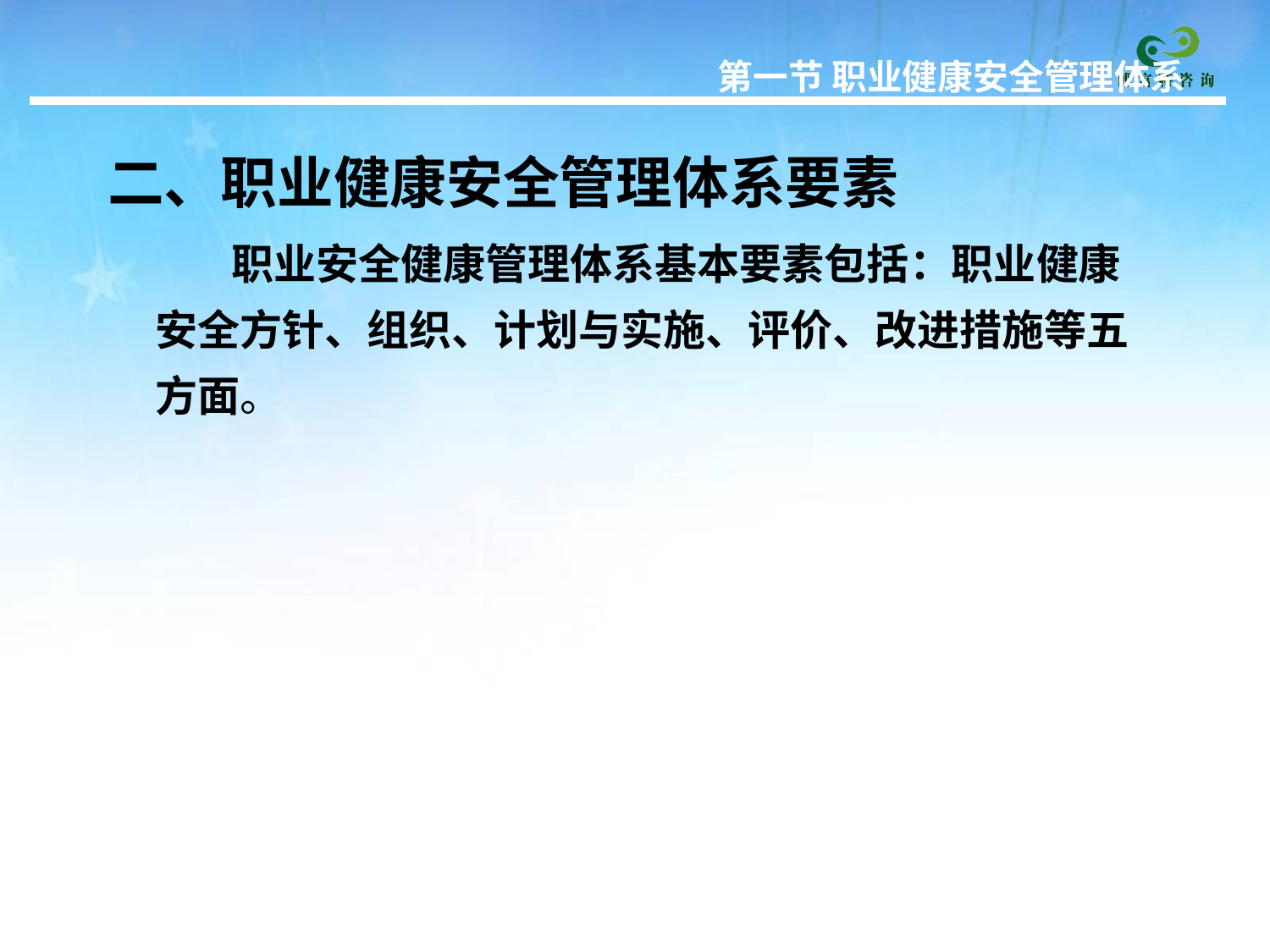

第一节 职业健康安全管理体系
# 二、职业健康安全管理体系要素
            职业安全健康管理体系基本要素包括：职业健康安全方针、组织、计划与实施、评价、改进措施等五方面。